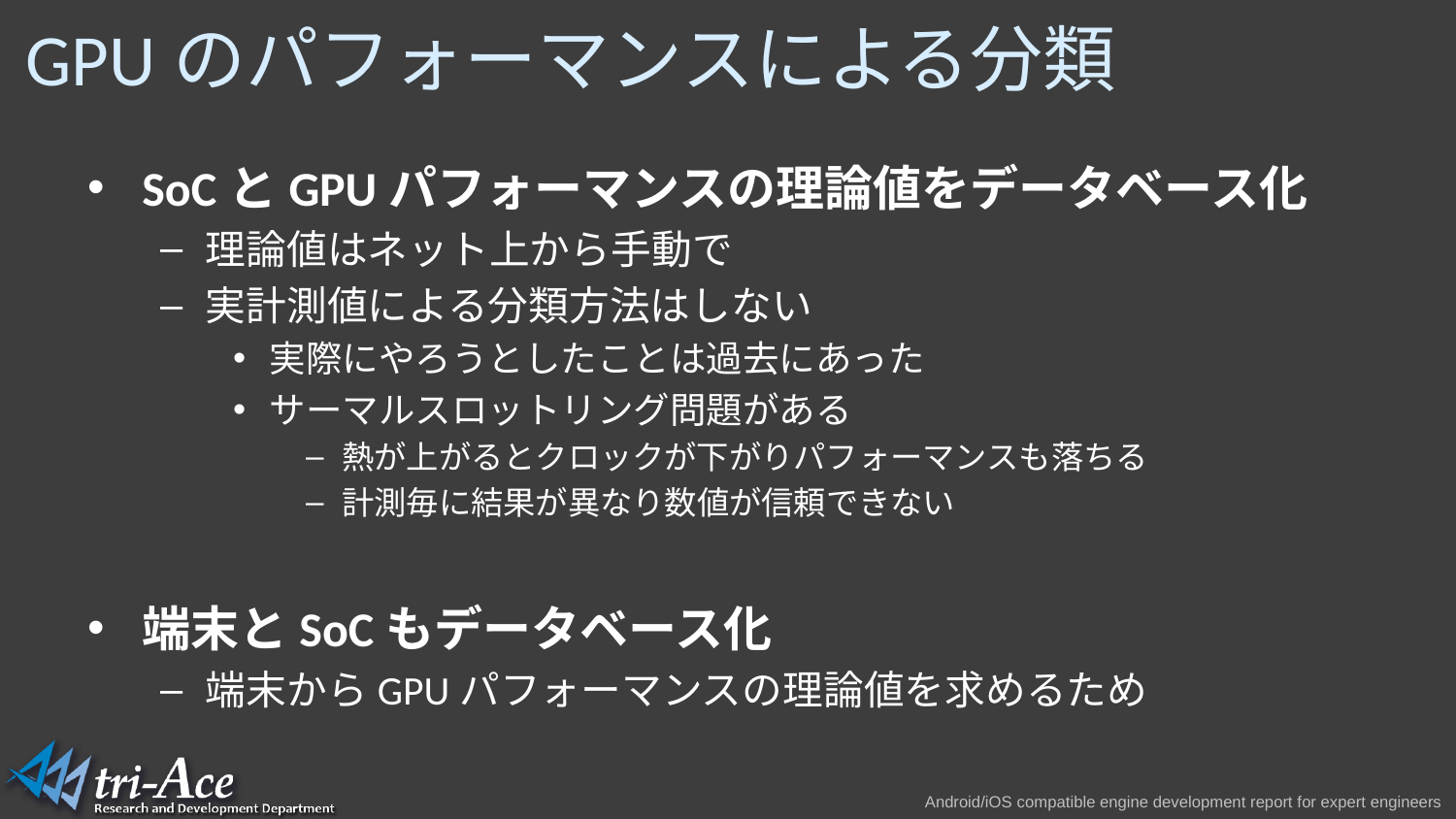

# GPUのパフォーマンスによる分類
SoCとGPUパフォーマンスの理論値をデータベース化
理論値はネット上から手動で
実計測値による分類方法はしない
実際にやろうとしたことは過去にあった
サーマルスロットリング問題がある
熱が上がるとクロックが下がりパフォーマンスも落ちる
計測毎に結果が異なり数値が信頼できない

端末とSoCもデータベース化
端末からGPUパフォーマンスの理論値を求めるため